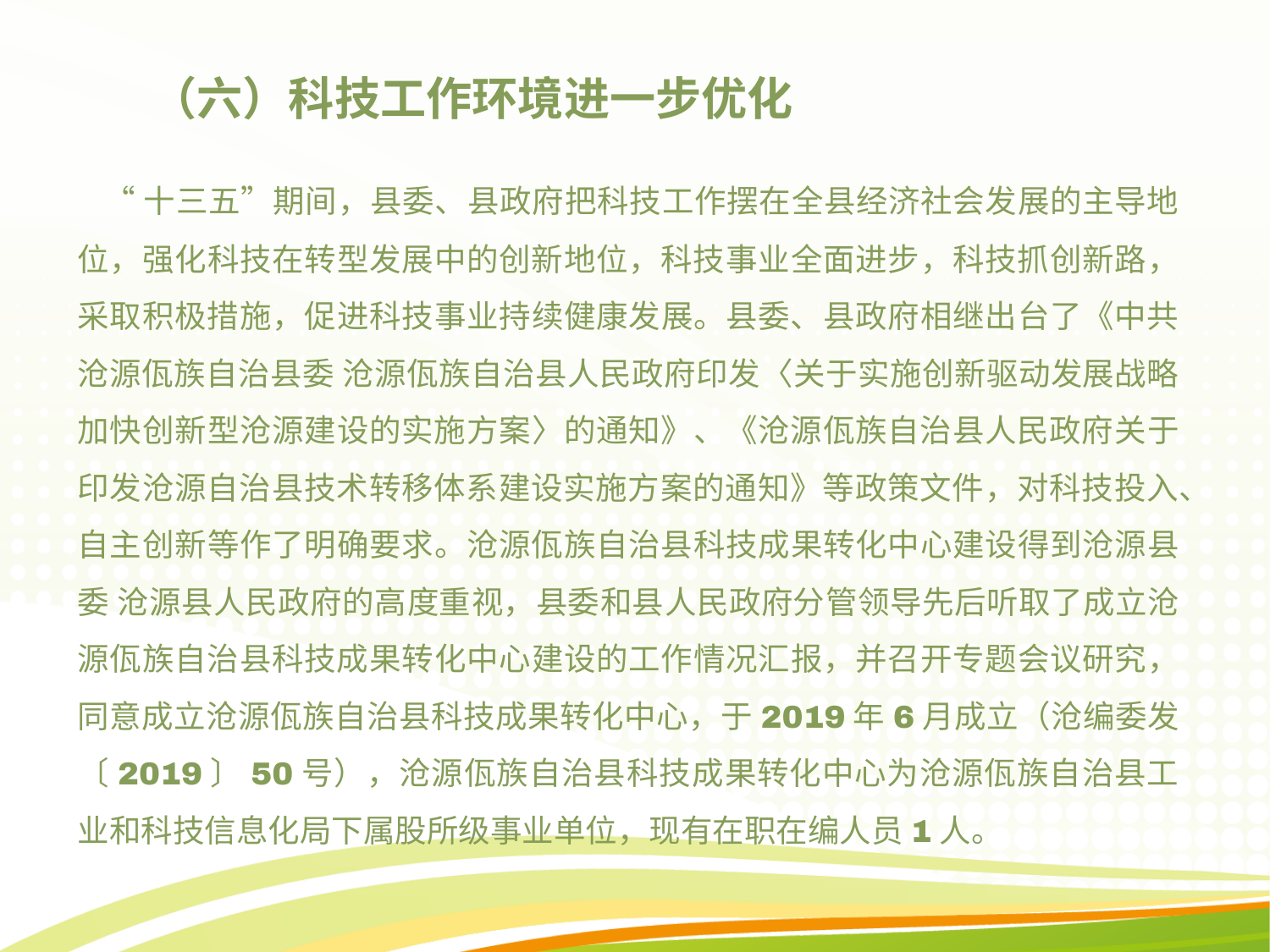

（六）科技工作环境进一步优化
   “十三五”期间，县委、县政府把科技工作摆在全县经济社会发展的主导地位，强化科技在转型发展中的创新地位，科技事业全面进步，科技抓创新路，采取积极措施，促进科技事业持续健康发展。县委、县政府相继出台了《中共沧源佤族自治县委 沧源佤族自治县人民政府印发〈关于实施创新驱动发展战略加快创新型沧源建设的实施方案〉的通知》、《沧源佤族自治县人民政府关于印发沧源自治县技术转移体系建设实施方案的通知》等政策文件，对科技投入、自主创新等作了明确要求。沧源佤族自治县科技成果转化中心建设得到沧源县委 沧源县人民政府的高度重视，县委和县人民政府分管领导先后听取了成立沧源佤族自治县科技成果转化中心建设的工作情况汇报，并召开专题会议研究，同意成立沧源佤族自治县科技成果转化中心，于2019年6月成立（沧编委发〔2019〕50号），沧源佤族自治县科技成果转化中心为沧源佤族自治县工业和科技信息化局下属股所级事业单位，现有在职在编人员1人。